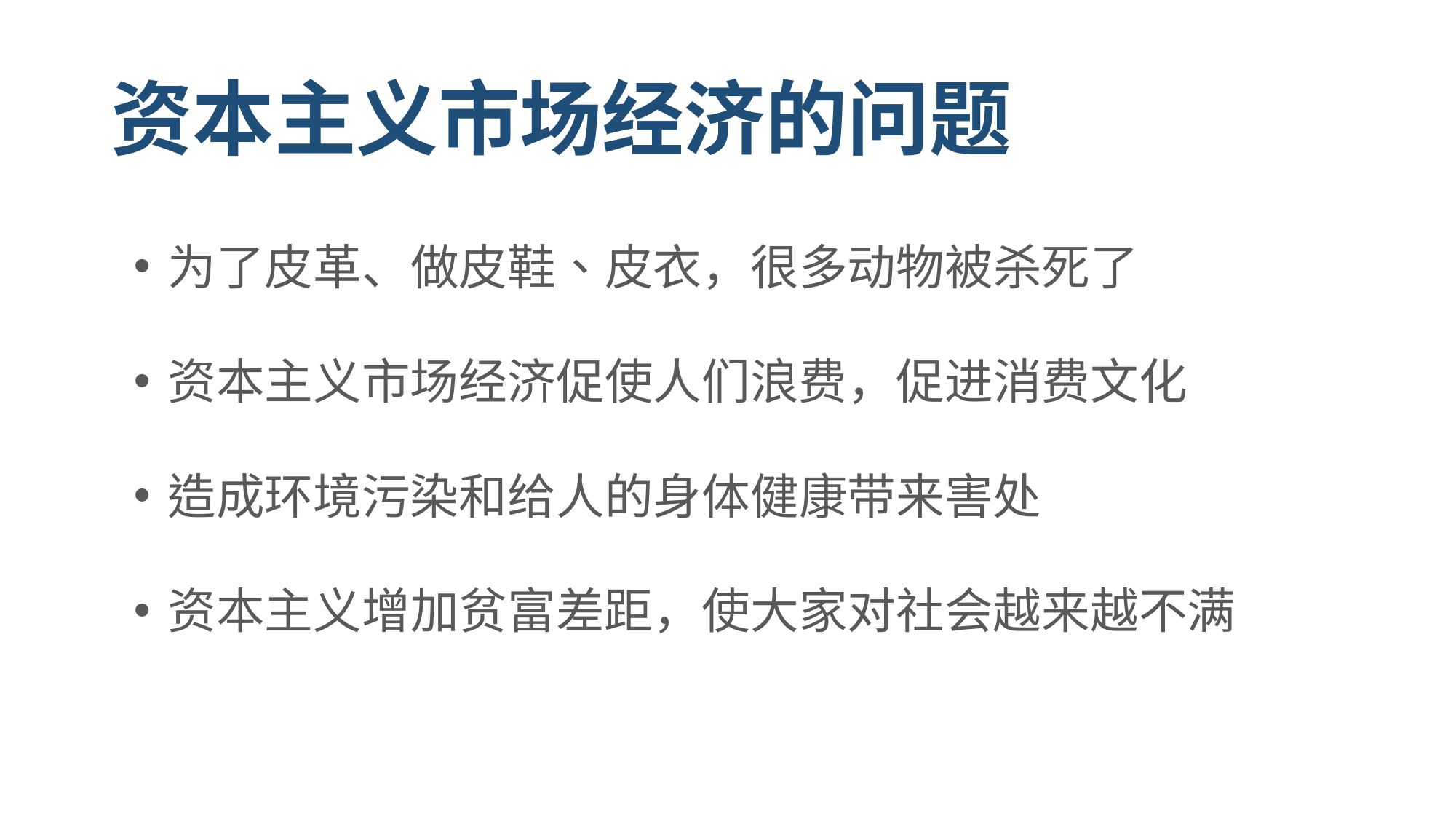

# 资本主义市场经济的问题
为了皮革、做皮鞋、皮衣，很多动物被杀死了
资本主义市场经济促使人们浪费，促进消费文化
造成环境污染和给人的身体健康带来害处
资本主义增加贫富差距，使大家对社会越来越不满